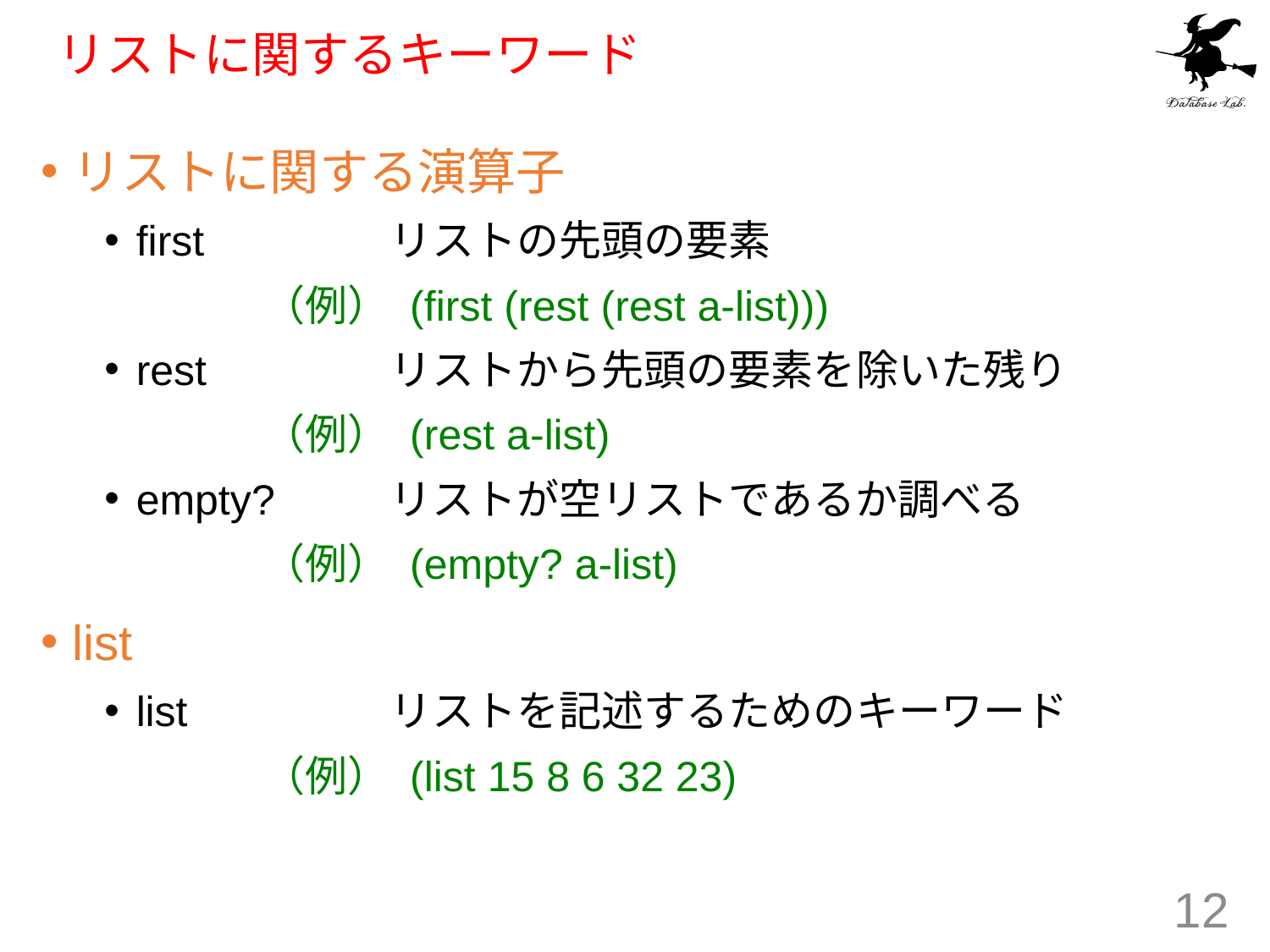

# リストに関するキーワード
リストに関する演算子
first		リストの先頭の要素
		（例） (first (rest (rest a-list)))
rest		リストから先頭の要素を除いた残り
		（例） (rest a-list)
empty? 	リストが空リストであるか調べる
		（例） (empty? a-list)
list
list		リストを記述するためのキーワード
		（例） (list 15 8 6 32 23)
12